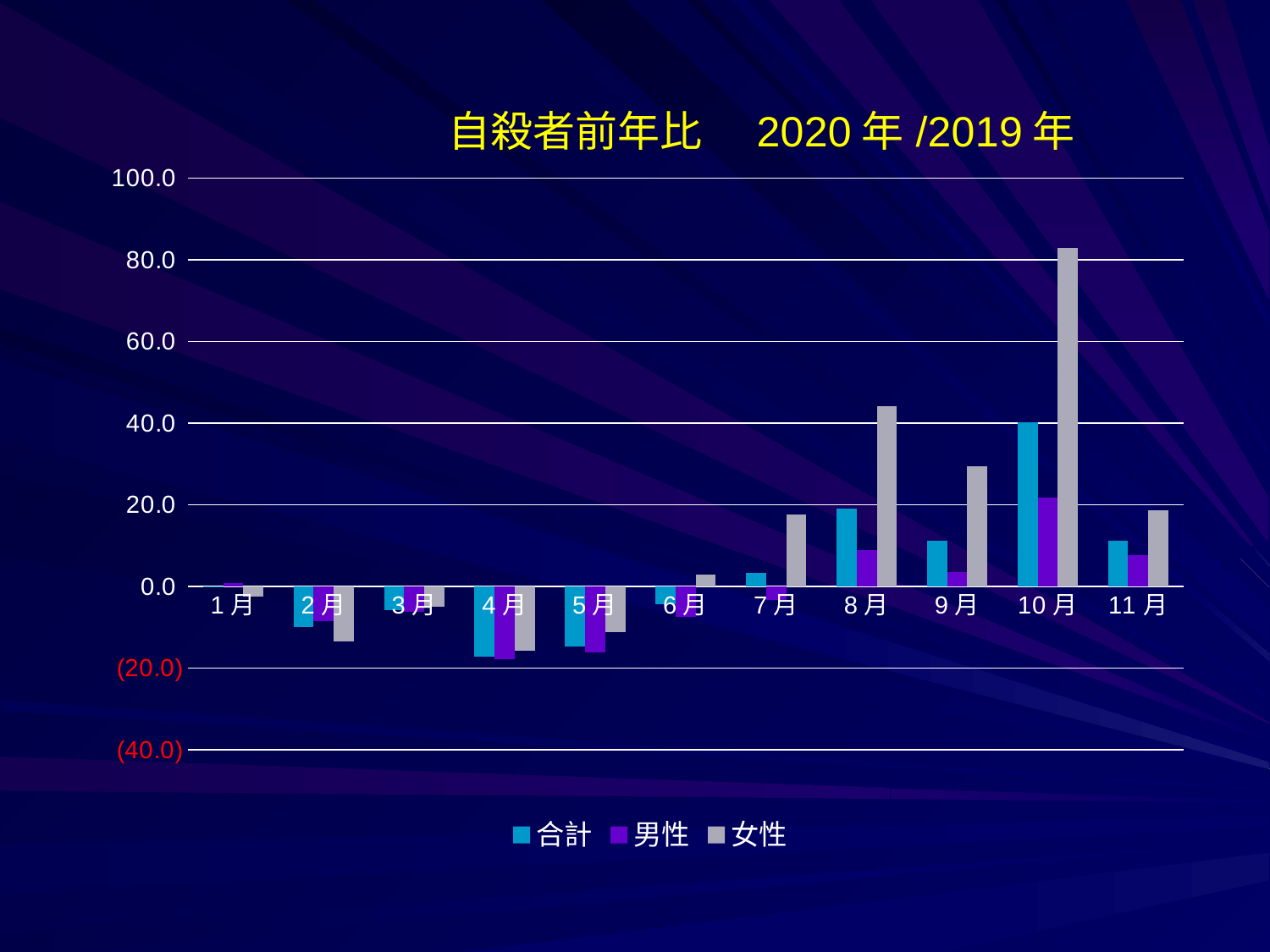

### Chart: 自殺者前年比　2020年/2019年

| Category | 合計 | 男性 | 女性 |
|---|---|---|---|
| 1月 | -0.23752969121140666 | 0.7653061224489761 | -2.559055118110237 |
| 2月 | -10.030959752321976 | -8.556149732620327 | -13.387423935091277 |
| 3月 | -5.765086206896555 | -6.117824773413901 | -4.887218045112789 |
| 4月 | -17.199558985667025 | -17.765709852598917 | -15.80952380952381 |
| 5月 | -14.678899082568805 | -16.17873651771957 | -11.171171171171167 |
| 6月 | -4.268292682926827 | -7.336244541484717 | 2.8282828282828234 |
| 7月 | 3.234802007808142 | -3.3333333333333286 | 17.58436944937833 |
| 8月 | 19.151590767311305 | 8.955223880597018 | 44.18103448275863 |
| 9月 | 11.25150421179302 | 3.445305770887174 | 29.341317365269447 |
| 10月 | 40.220922677063044 | 21.71481826654241 | 82.83261802575109 |
| 11月 | 11.262376237623755 | 7.642725598526695 | 18.679245283018872 |